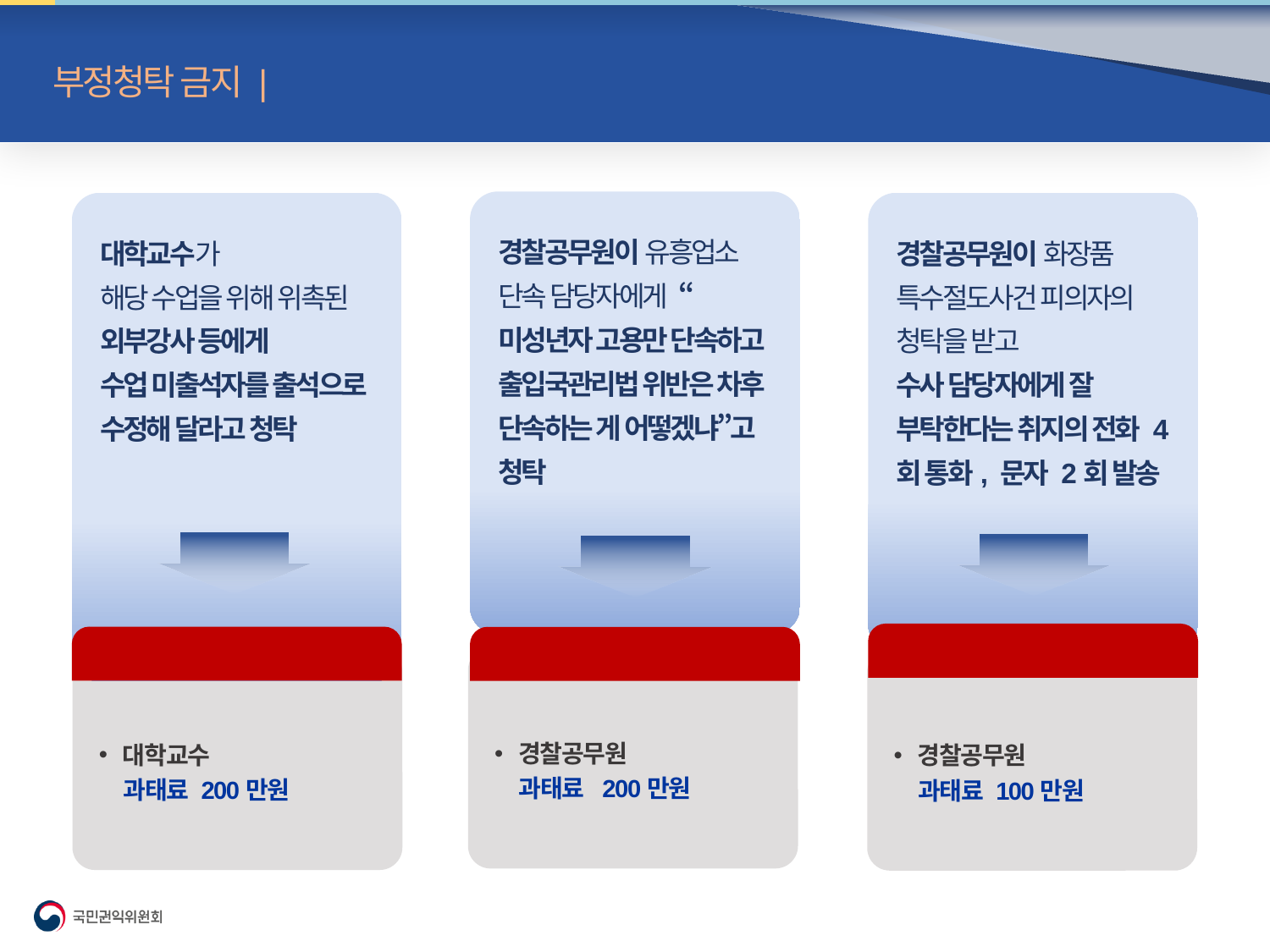

부정청탁 금지 | 주요판례(2)
경찰공무원이 유흥업소 단속 담당자에게  “미성년자 고용만 단속하고 출입국관리법 위반은 차후 단속하는 게 어떻겠냐”고 청탁
대학교수가
해당 수업을 위해 위촉된 외부강사 등에게
수업 미출석자를 출석으로 수정해 달라고 청탁
경찰공무원이 화장품 특수절도사건 피의자의 청탁을 받고
수사 담당자에게 잘 부탁한다는 취지의 전화 4회 통화, 문자 2회 발송

제14호(수사)
제10호(학사 행정)
제13호(단속 배제)
경찰공무원
   과태료  200만원
대학교수
   과태료 200만원
경찰공무원
   과태료 100만원